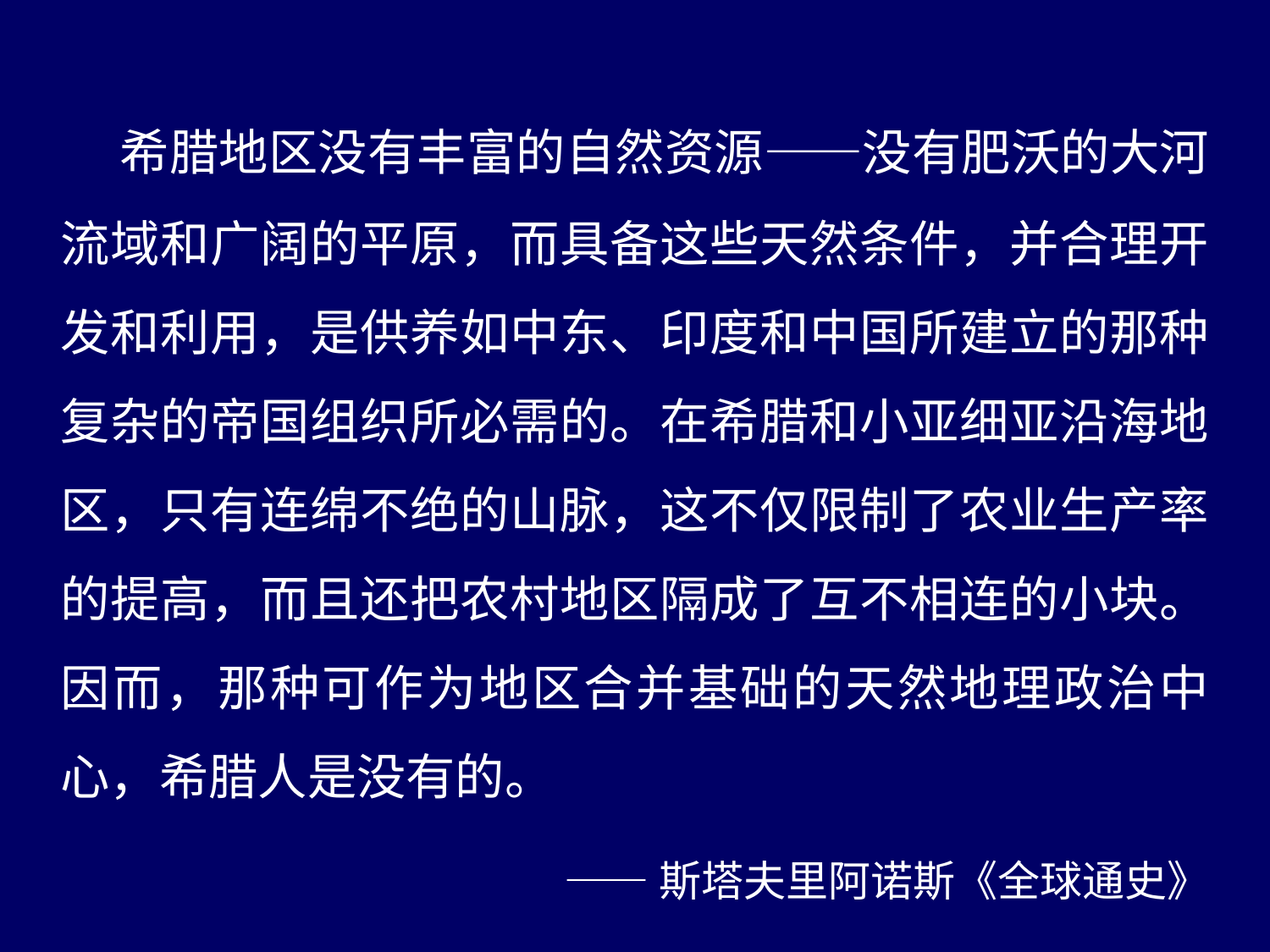

希腊地区没有丰富的自然资源——没有肥沃的大河流域和广阔的平原，而具备这些天然条件，并合理开发和利用，是供养如中东、印度和中国所建立的那种复杂的帝国组织所必需的。在希腊和小亚细亚沿海地区，只有连绵不绝的山脉，这不仅限制了农业生产率的提高，而且还把农村地区隔成了互不相连的小块。因而，那种可作为地区合并基础的天然地理政治中心，希腊人是没有的。
             ——斯塔夫里阿诺斯《全球通史》